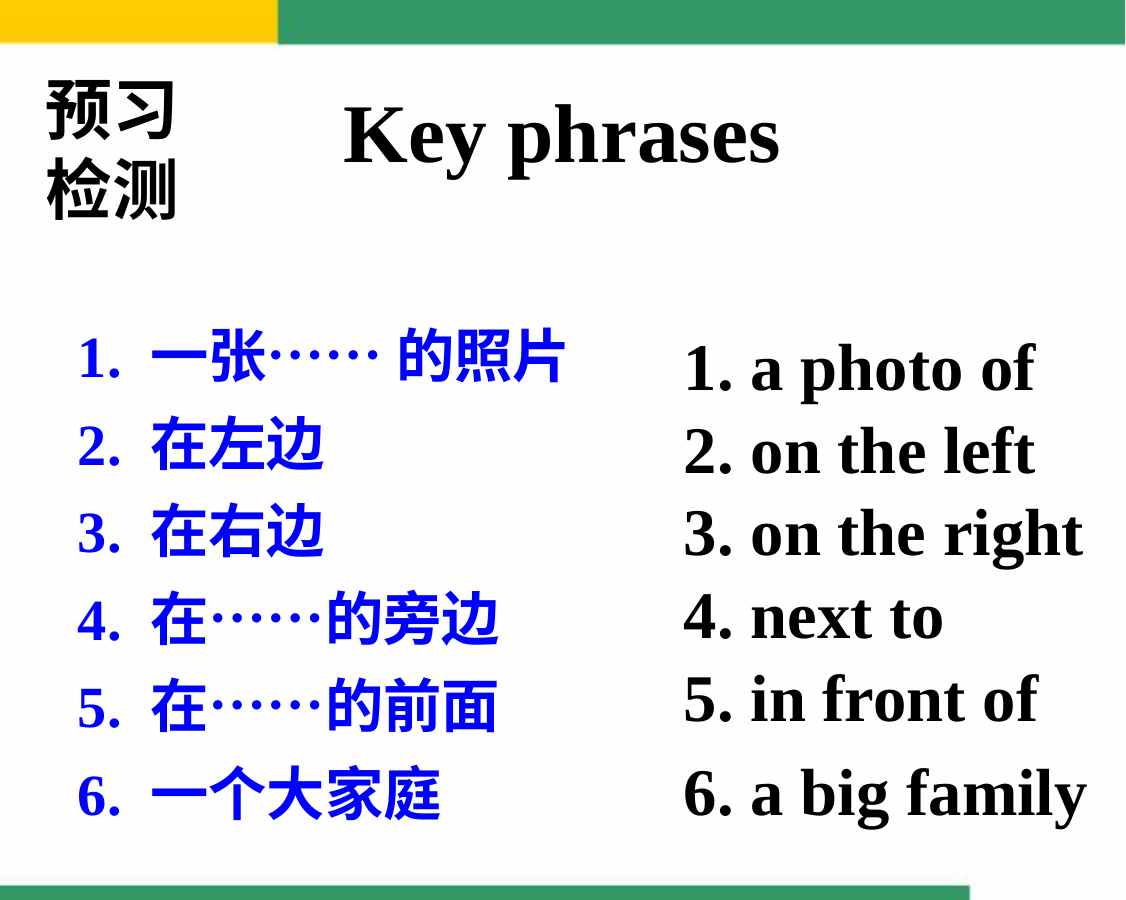

预习检测
Key phrases
1. 一张…… 的照片
2. 在左边
3. 在右边
4. 在……的旁边
5. 在……的前面
6. 一个大家庭
1. a photo of
2. on the left
3. on the right
4. next to
5. in front of
6. a big family